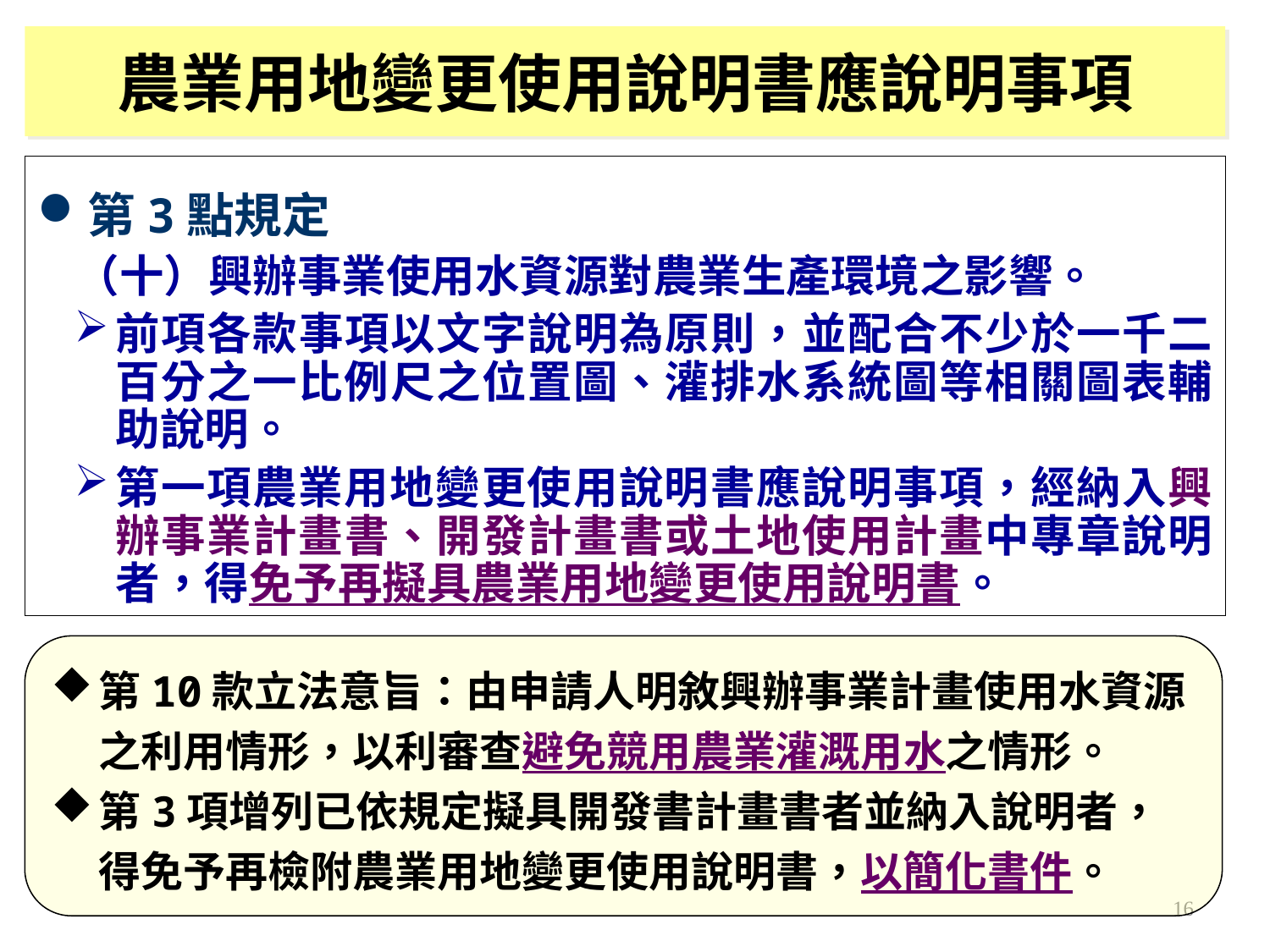

農業用地變更使用說明書應說明事項
第3點規定
   （十）興辦事業使用水資源對農業生產環境之影響。
前項各款事項以文字說明為原則，並配合不少於一千二百分之一比例尺之位置圖、灌排水系統圖等相關圖表輔助說明。
第一項農業用地變更使用說明書應說明事項，經納入興辦事業計畫書、開發計畫書或土地使用計畫中專章說明者，得免予再擬具農業用地變更使用說明書。
第10款立法意旨：由申請人明敘興辦事業計畫使用水資源之利用情形，以利審查避免競用農業灌溉用水之情形。
第3項增列已依規定擬具開發書計畫書者並納入說明者，得免予再檢附農業用地變更使用說明書，以簡化書件。
16